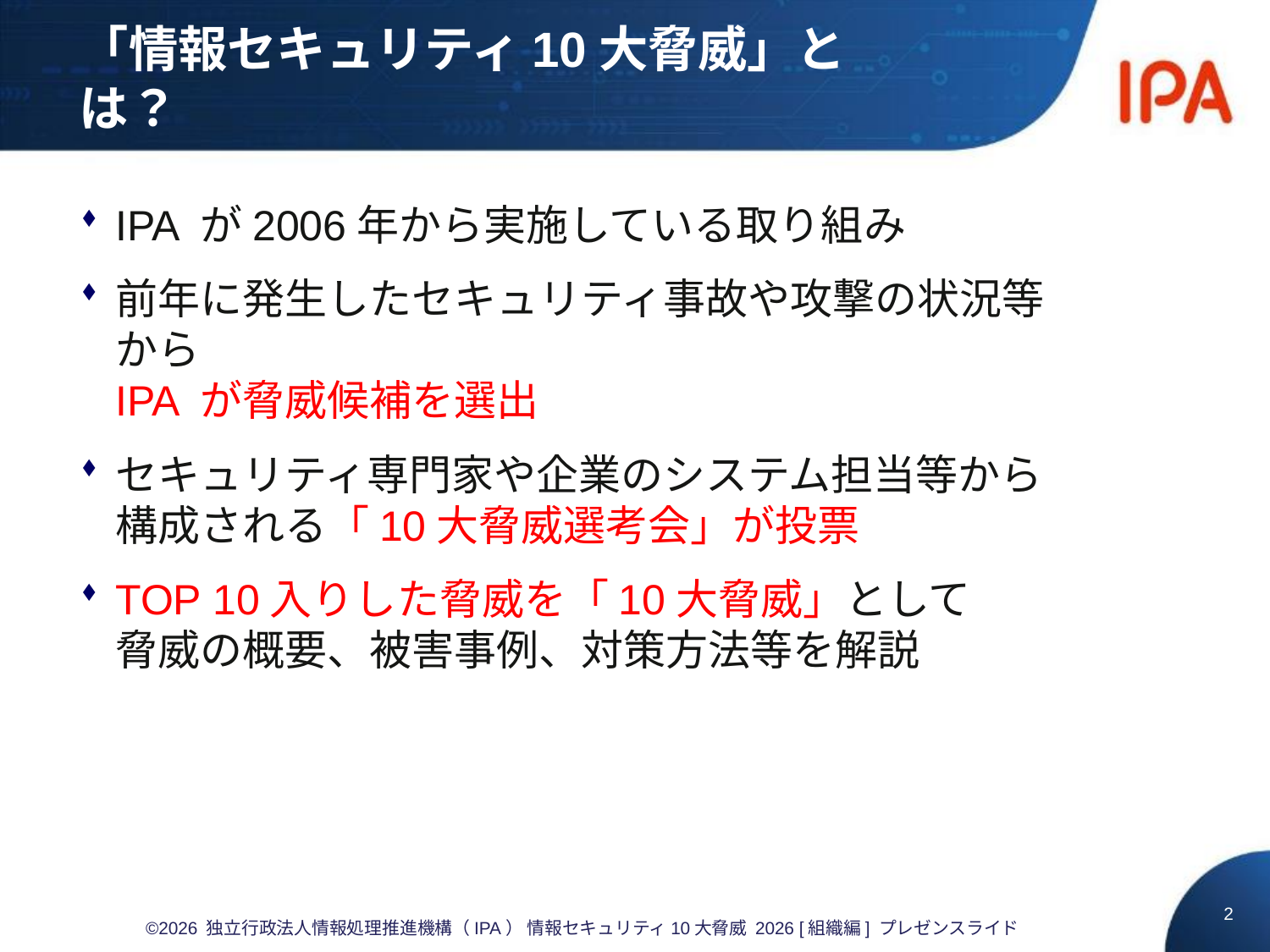

# 「情報セキュリティ10大脅威」とは？
IPA が2006年から実施している取り組み

前年に発生したセキュリティ事故や攻撃の状況等から
IPA が脅威候補を選出

セキュリティ専門家や企業のシステム担当等から
構成される「10大脅威選考会」が投票

TOP 10入りした脅威を「10大脅威」として
脅威の概要、被害事例、対策方法等を解説
2
©2026 独立行政法人情報処理推進機構（IPA） 情報セキュリティ10大脅威 2026 [組織編] プレゼンスライド